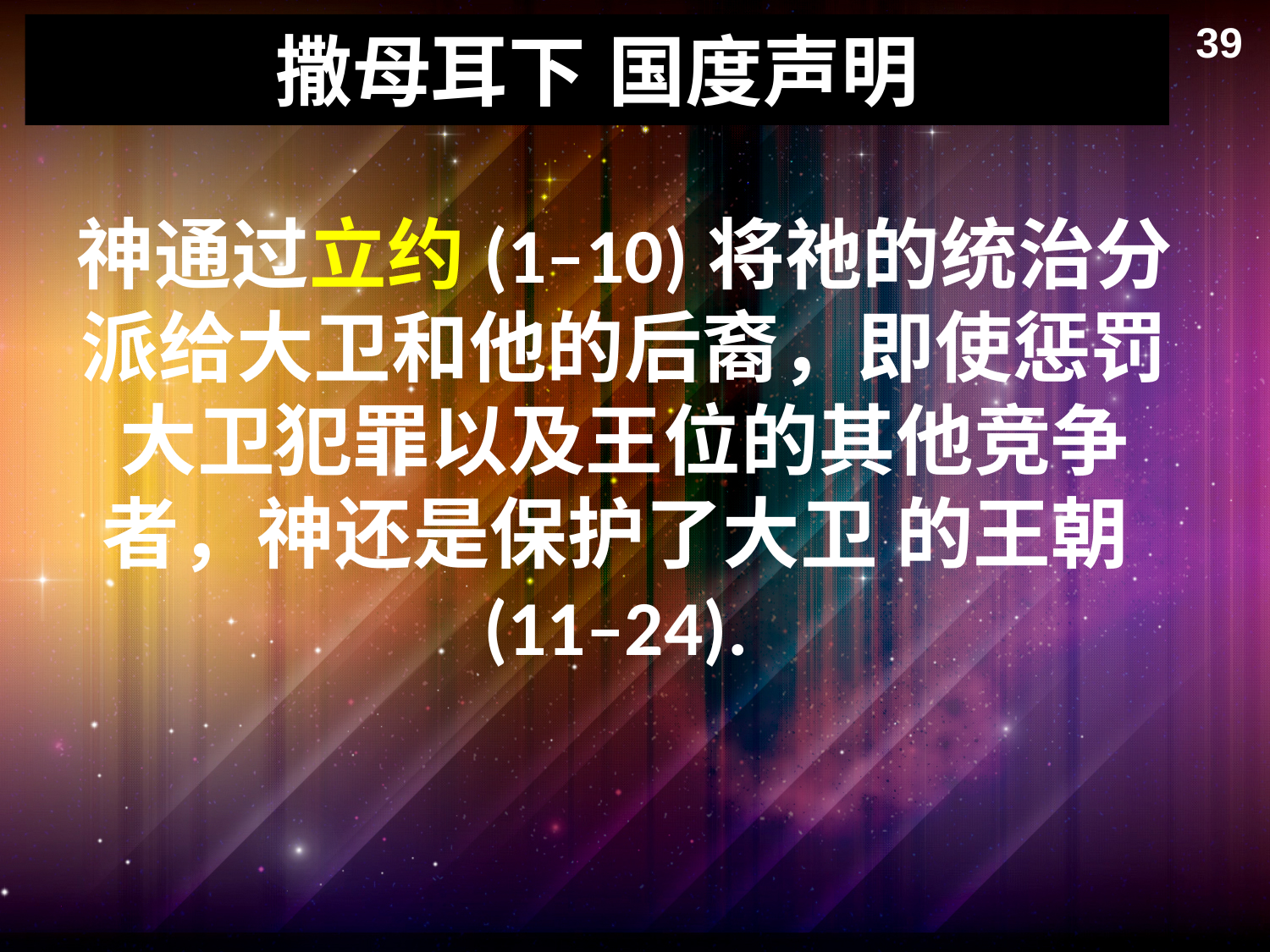

39
# 撒母耳下 国度声明
神通过立约(1–10)将祂的统治分派给大卫和他的后裔，即使惩罚大卫犯罪以及王位的其他竞争者，神还是保护了大卫 的王朝(11–24).